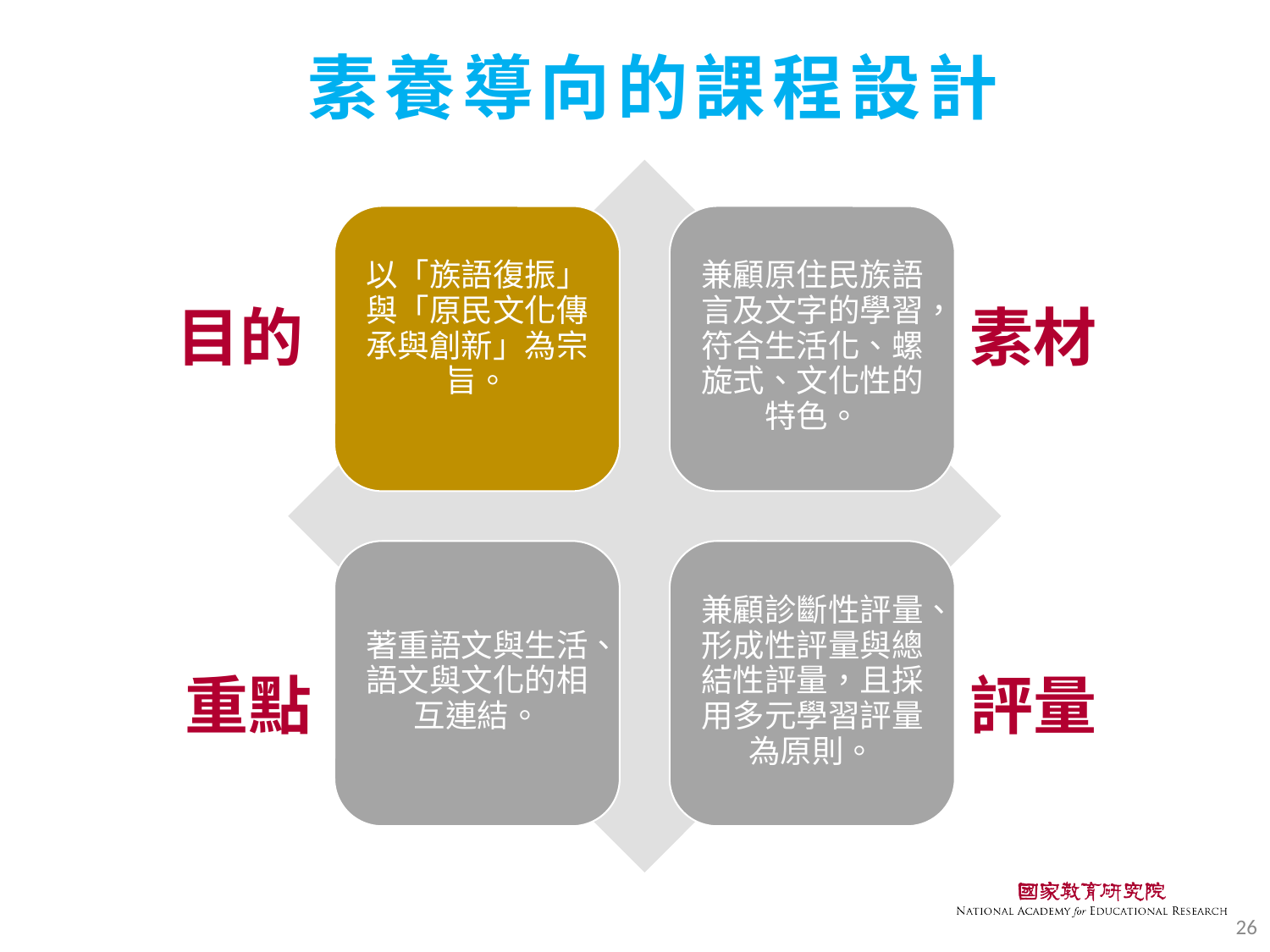

# 素養導向的課程設計
以「族語復振」與「原民文化傳承與創新」為宗旨。
兼顧診斷性評量、形成性評量與總結性評量，且採用多元學習評量為原則。
著重語文與生活、語文與文化的相互連結。
兼顧原住民族語言及文字的學習，符合生活化、螺旋式、文化性的特色。
目的
素材
重點
評量
26